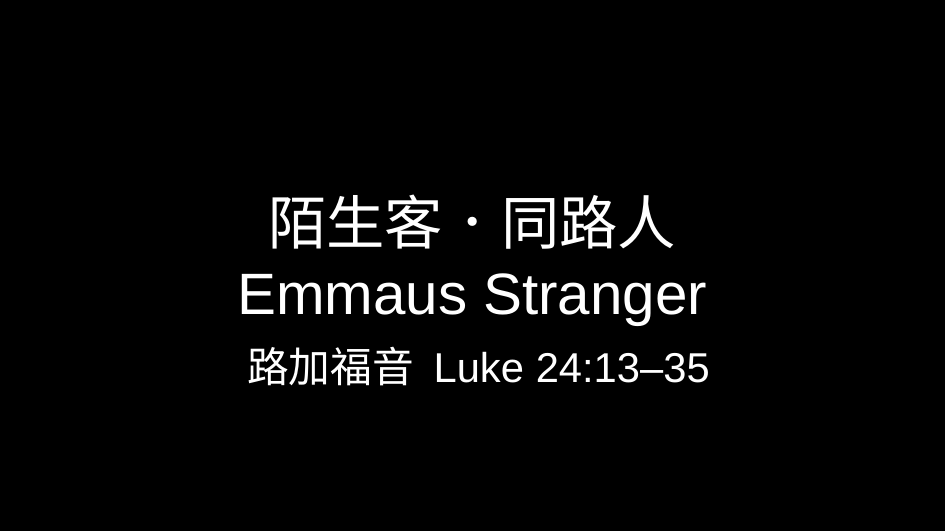

# 陌生客．同路人 Emmaus Stranger
路加福音 Luke 24:13–35